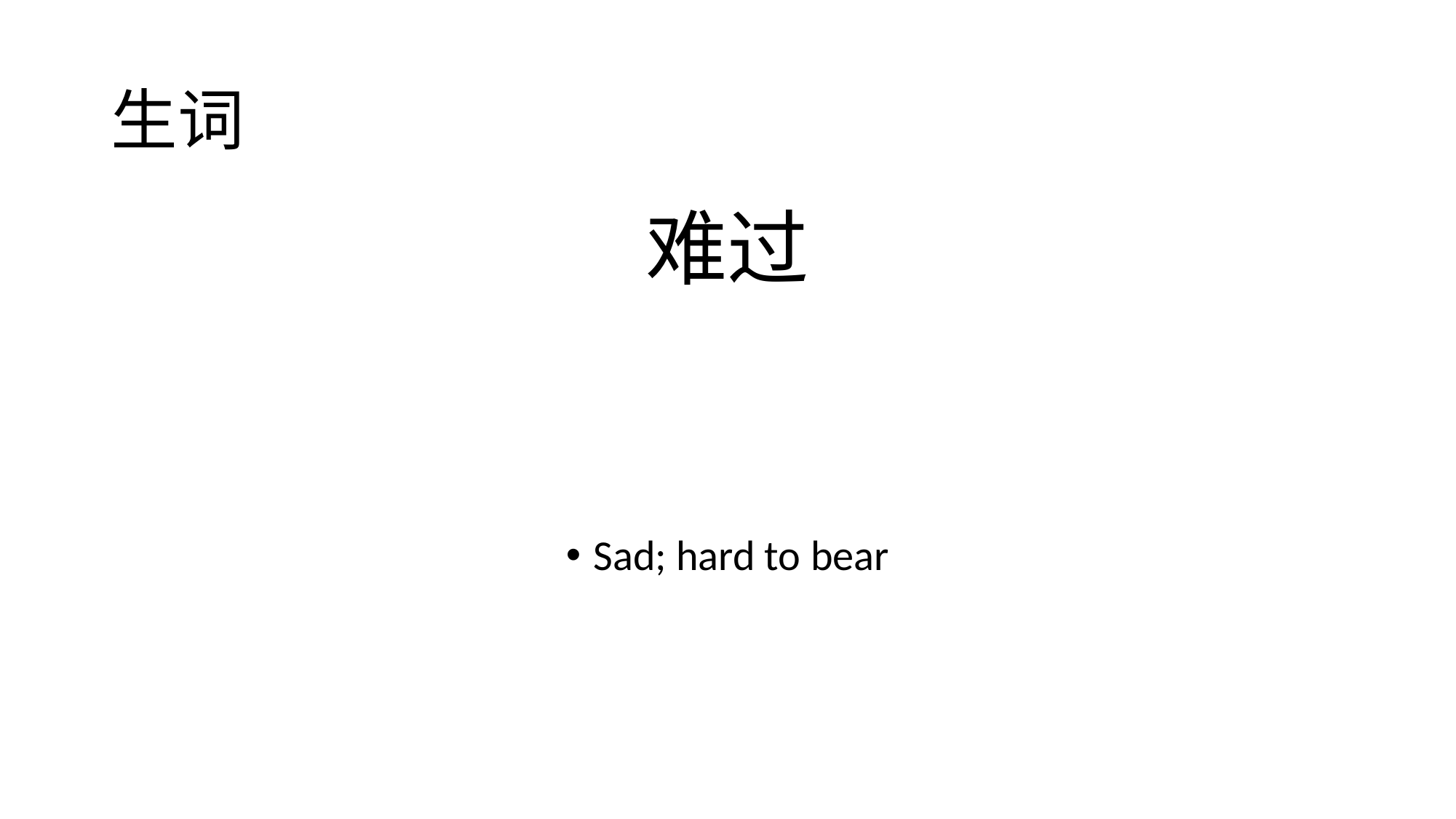

# 生词
难过

Sad; hard to bear